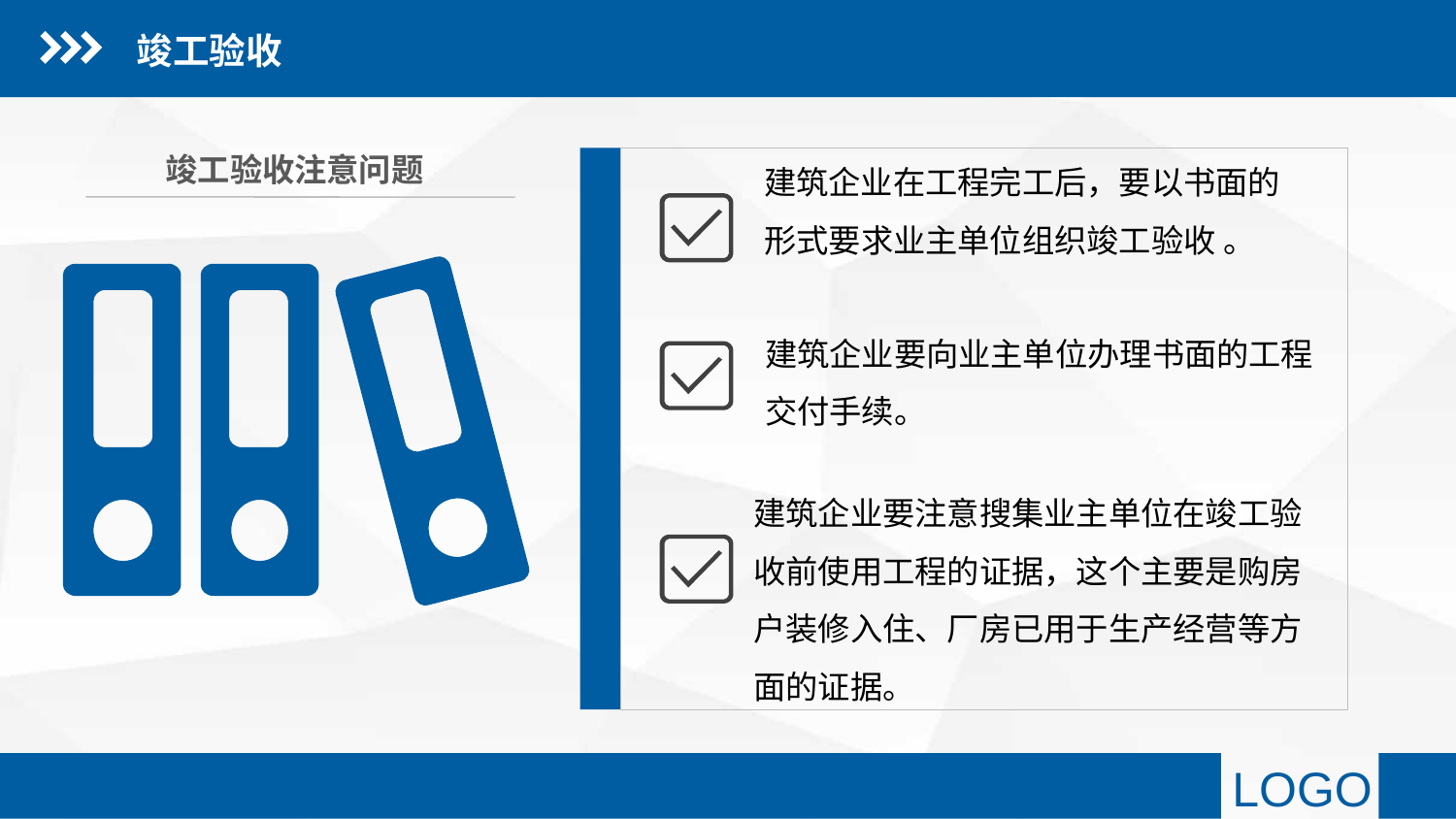

竣工验收
建筑企业在工程完工后，要以书面的形式要求业主单位组织竣工验收 。

建筑企业要向业主单位办理书面的工程交付手续。

建筑企业要注意搜集业主单位在竣工验收前使用工程的证据，这个主要是购房户装修入住、厂房已用于生产经营等方面的证据。

竣工验收注意问题